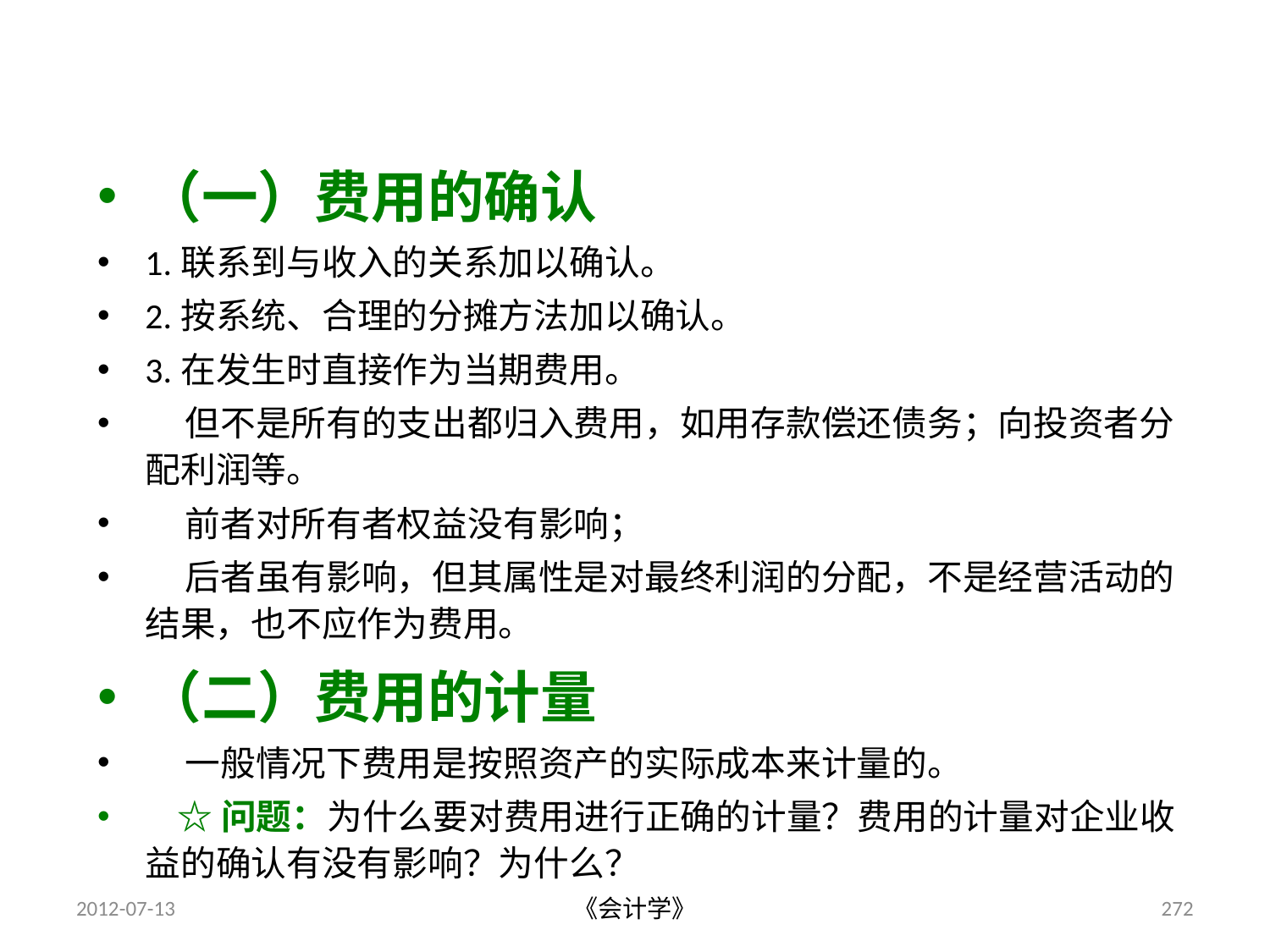

# 二、费用的确认、计量
（一）费用的确认
1.联系到与收入的关系加以确认。
2.按系统、合理的分摊方法加以确认。
3.在发生时直接作为当期费用。
    但不是所有的支出都归入费用，如用存款偿还债务；向投资者分配利润等。
    前者对所有者权益没有影响；
    后者虽有影响，但其属性是对最终利润的分配，不是经营活动的结果，也不应作为费用。
（二）费用的计量
    一般情况下费用是按照资产的实际成本来计量的。
    ☆问题：为什么要对费用进行正确的计量？费用的计量对企业收益的确认有没有影响？为什么？
2012-07-13
《会计学》
272